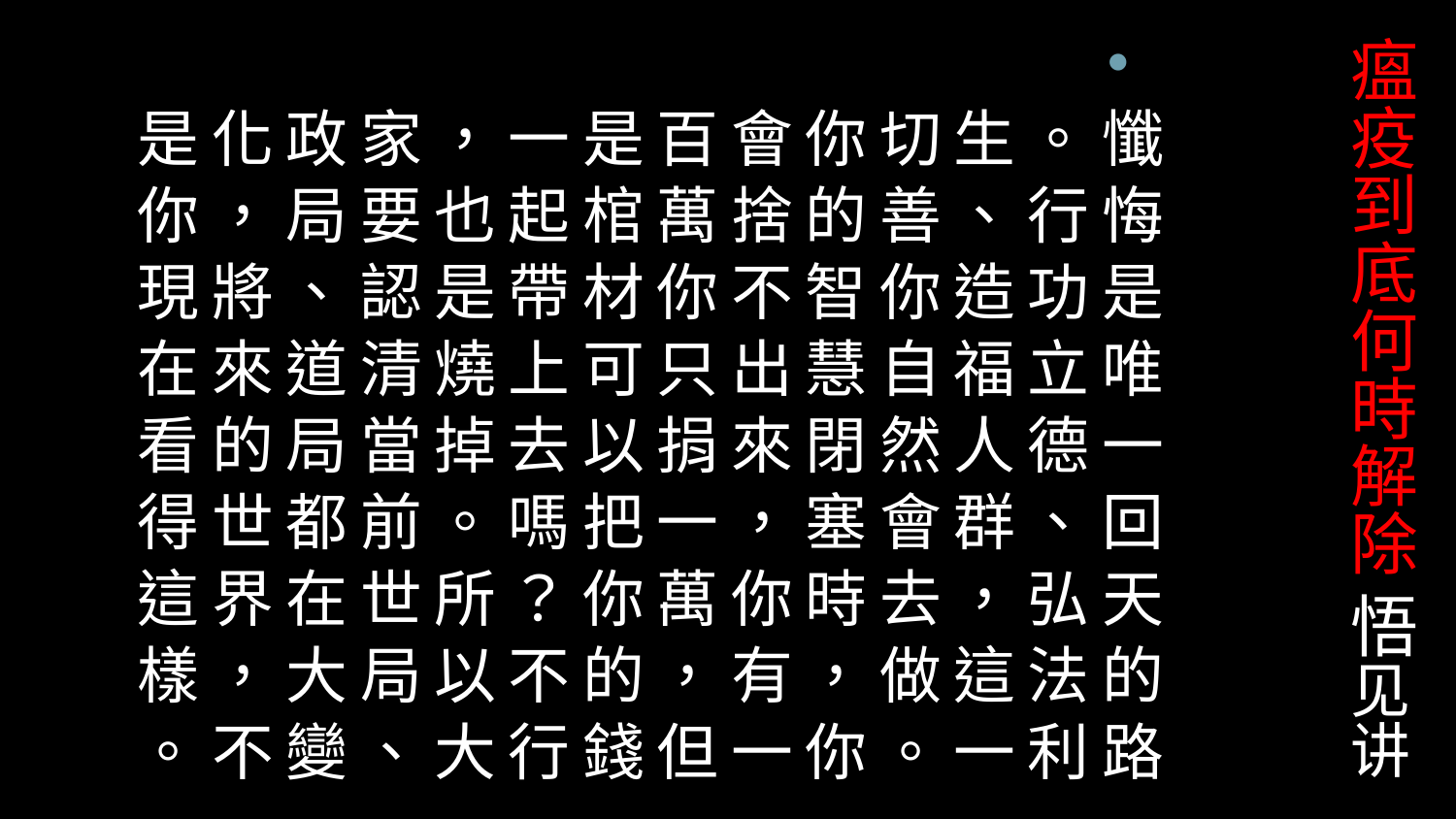

# 瘟疫到底何時解除 悟见讲
懺 悔 是 唯 一 回 天 的 路 。 行 功 立 德 、 弘 法 利 生 、 造 福 人 群 ， 這 一 切 善 你 自 然 會 去 做 。 你 的 智 慧 閉 塞 時 ， 你 會 捨 不 出 來 ， 你 有 一 百 萬 你 只 捐 一 萬 ， 但 是 棺 材 可 以 把 你 的 錢 一 起 帶 上 去 嗎 ？ 不 行 ， 也 是 燒 掉 。 所 以 大 家 要 認 清 當 前 世 局 、 政 局 、 道 局 都 在 大 變 化 ， 將 來 的 世 界 ， 不 是 你 現 在 看 得 這 樣 。